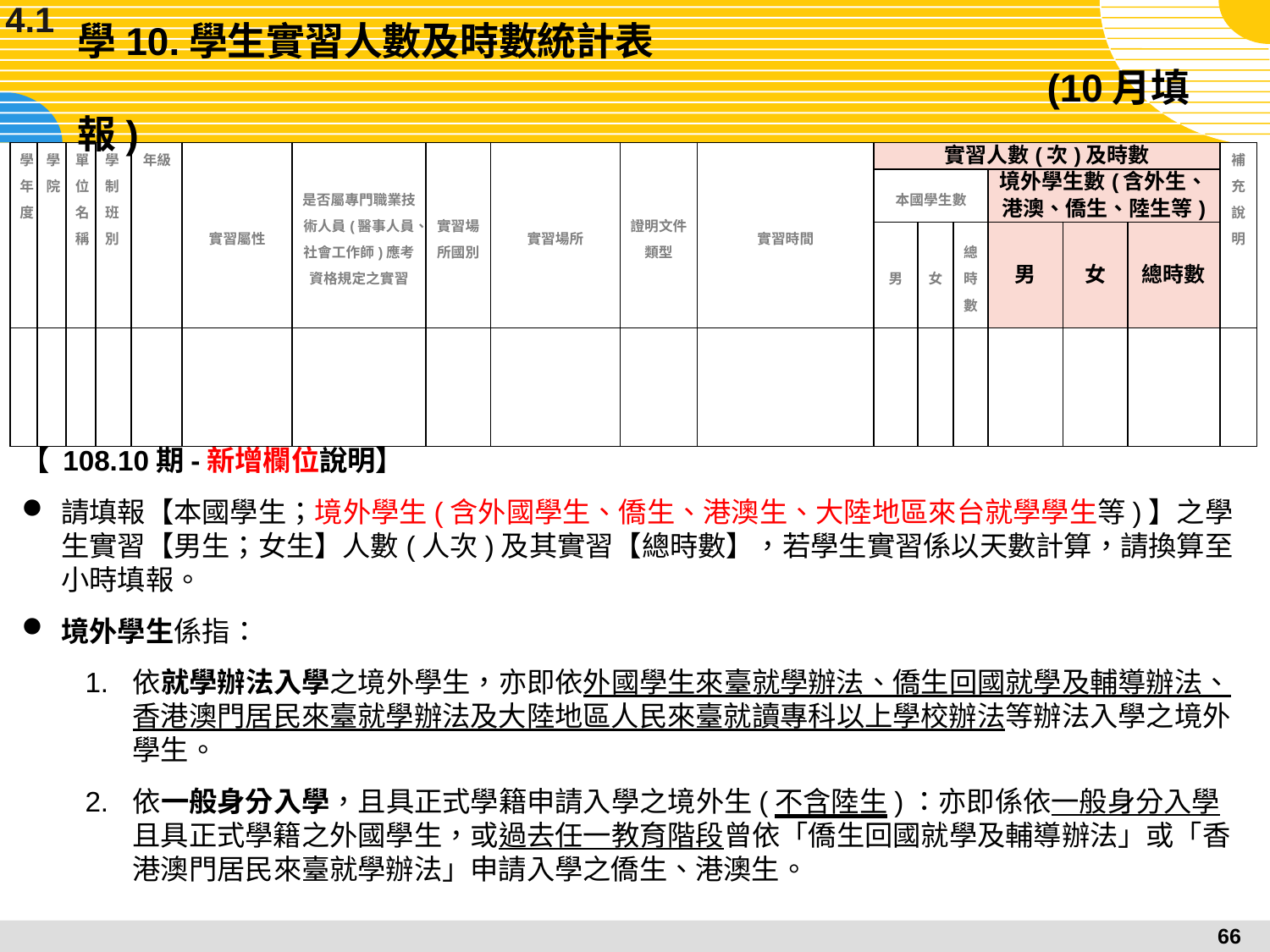

4.1
# 學10.學生實習人數及時數統計表					   		   					        (10月填報)
| 學年度 | 學院 | 單位名稱 | 學制班別 | 年級 | 實習屬性 | 是否屬專門職業技術人員(醫事人員、社會工作師)應考資格規定之實習 | 實習場所國別 | 實習場所 | 證明文件類型 | 實習時間 | 實習人數(次)及時數 |  |  |  |  |  | 補充說明 |
| --- | --- | --- | --- | --- | --- | --- | --- | --- | --- | --- | --- | --- | --- | --- | --- | --- | --- |
|  |  |  |  |  |  |  |  |  |  |  | 本國學生數 |  |  | 境外學生數(含外生、港澳、僑生、陸生等) |  |  |  |
|  |  |  |  |  |  |  |  |  |  |  | 男 | 女 | 總時數 | 男 | 女 | 總時數 |  |
|  |  |  |  |  |  |  |  |  |  |  |  |  |  |  |  |  |  |
【 108.10期-新增欄位說明】
請填報【本國學生；境外學生(含外國學生、僑生、港澳生、大陸地區來台就學學生等)】之學生實習【男生；女生】人數(人次)及其實習【總時數】，若學生實習係以天數計算，請換算至小時填報。
境外學生係指：
依就學辦法入學之境外學生，亦即依外國學生來臺就學辦法、僑生回國就學及輔導辦法、香港澳門居民來臺就學辦法及大陸地區人民來臺就讀專科以上學校辦法等辦法入學之境外學生。
依一般身分入學，且具正式學籍申請入學之境外生(不含陸生)：亦即係依一般身分入學且具正式學籍之外國學生，或過去任一教育階段曾依「僑生回國就學及輔導辦法」或「香港澳門居民來臺就學辦法」申請入學之僑生、港澳生。